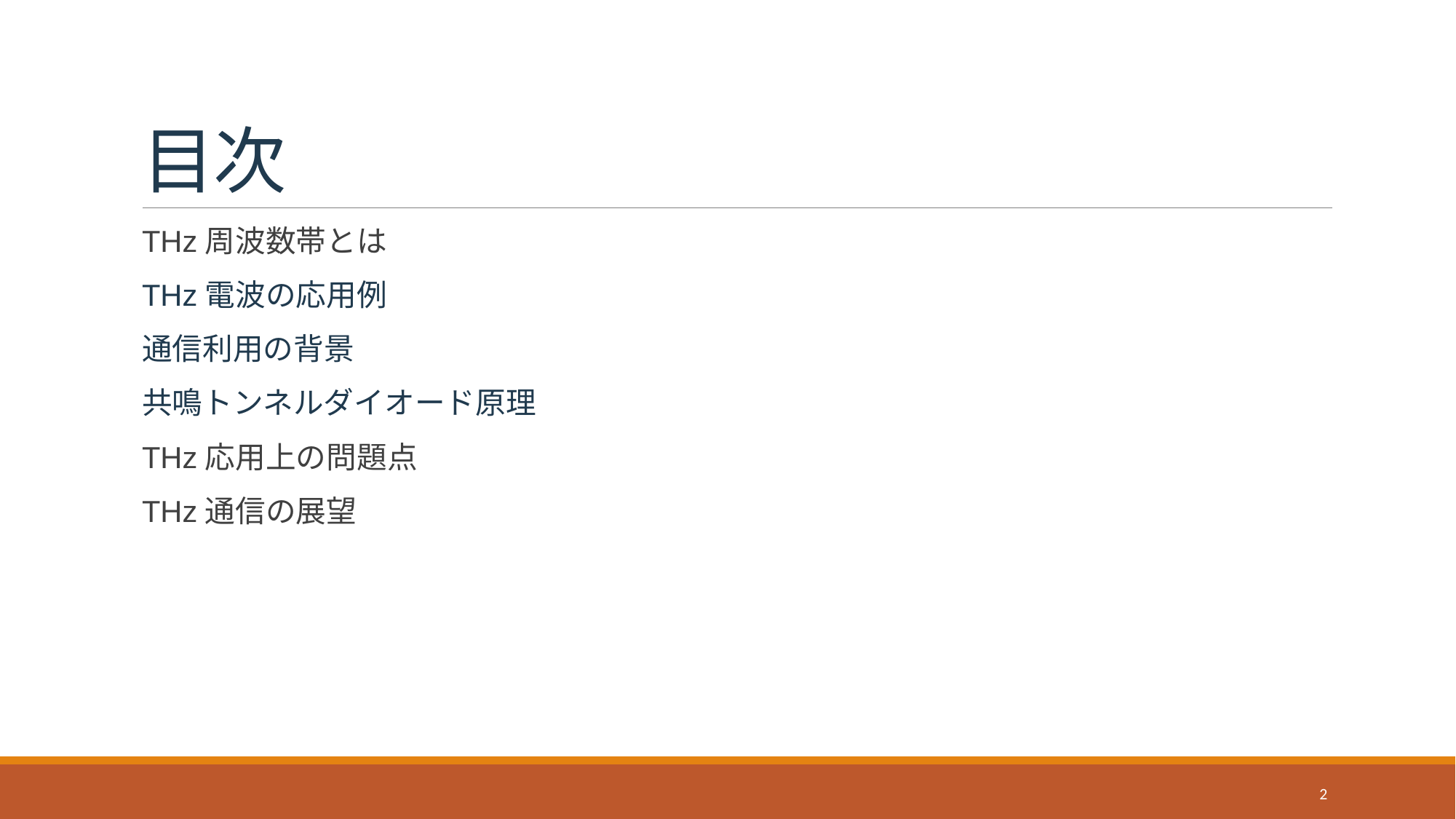

# 目次
THz周波数帯とは
THz電波の応用例
通信利用の背景
共鳴トンネルダイオード原理
THz応用上の問題点
THz通信の展望

2